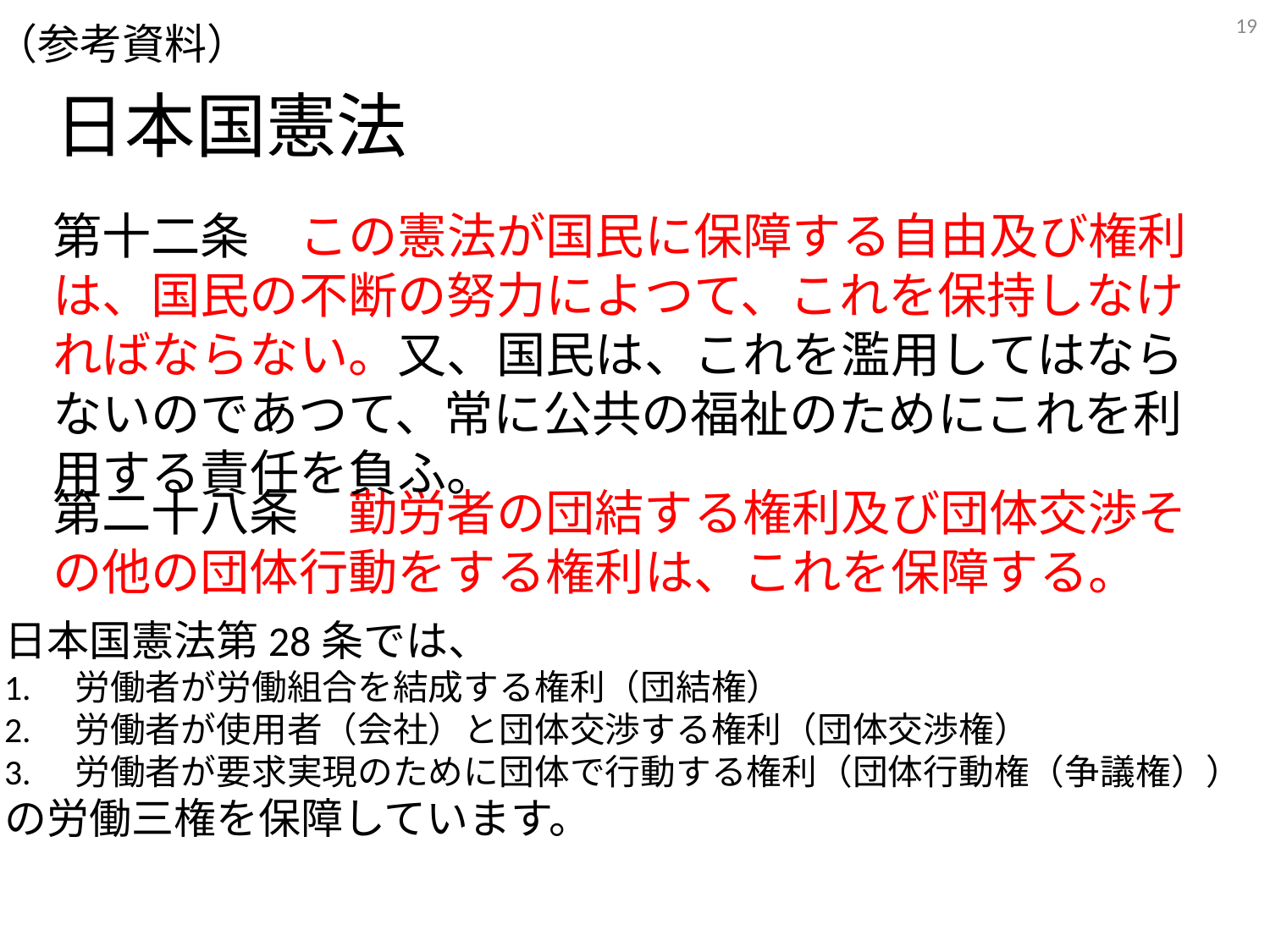

19
（参考資料）
日本国憲法
第十二条　この憲法が国民に保障する自由及び権利は、国民の不断の努力によつて、これを保持しなければならない。又、国民は、これを濫用してはならないのであつて、常に公共の福祉のためにこれを利用する責任を負ふ。
第二十八条　勤労者の団結する権利及び団体交渉その他の団体行動をする権利は、これを保障する。
日本国憲法第28条では、
1.　労働者が労働組合を結成する権利（団結権）
2.　労働者が使用者（会社）と団体交渉する権利（団体交渉権）
3.　労働者が要求実現のために団体で行動する権利（団体行動権（争議権））
の労働三権を保障しています。